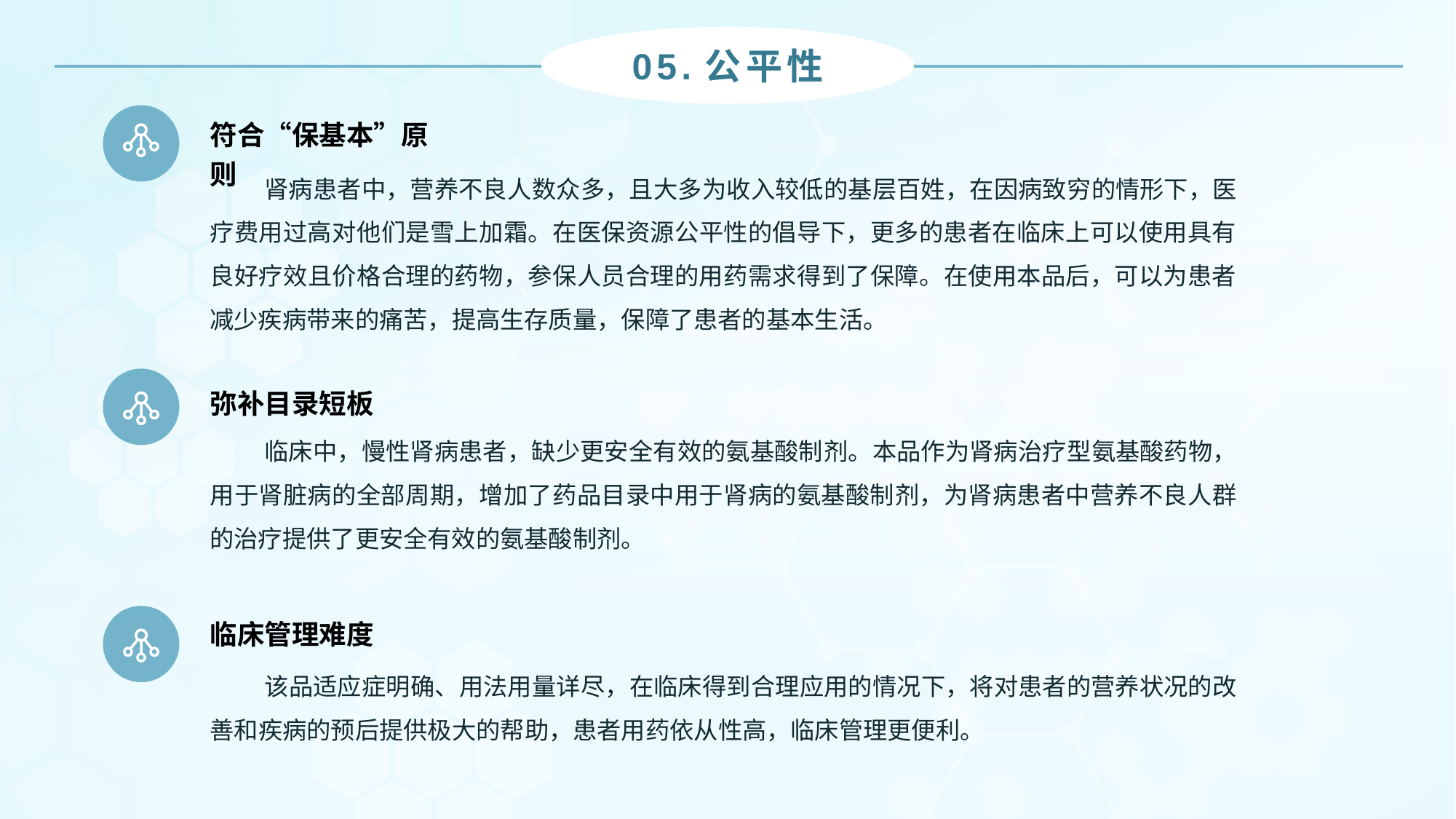

05.公平性

符合“保基本”原则

肾病患者中，营养不良人数众多，且大多为收入较低的基层百姓，在因病致穷的情形下，医疗费用过高对他们是雪上加霜。在医保资源公平性的倡导下，更多的患者在临床上可以使用具有良好疗效且价格合理的药物，参保人员合理的用药需求得到了保障。在使用本品后，可以为患者减少疾病带来的痛苦，提高生存质量，保障了患者的基本生活。

弥补目录短板

临床中，慢性肾病患者，缺少更安全有效的氨基酸制剂。本品作为肾病治疗型氨基酸药物，用于肾脏病的全部周期，增加了药品目录中用于肾病的氨基酸制剂，为肾病患者中营养不良人群的治疗提供了更安全有效的氨基酸制剂。

临床管理难度

该品适应症明确、用法用量详尽，在临床得到合理应用的情况下，将对患者的营养状况的改善和疾病的预后提供极大的帮助，患者用药依从性高，临床管理更便利。